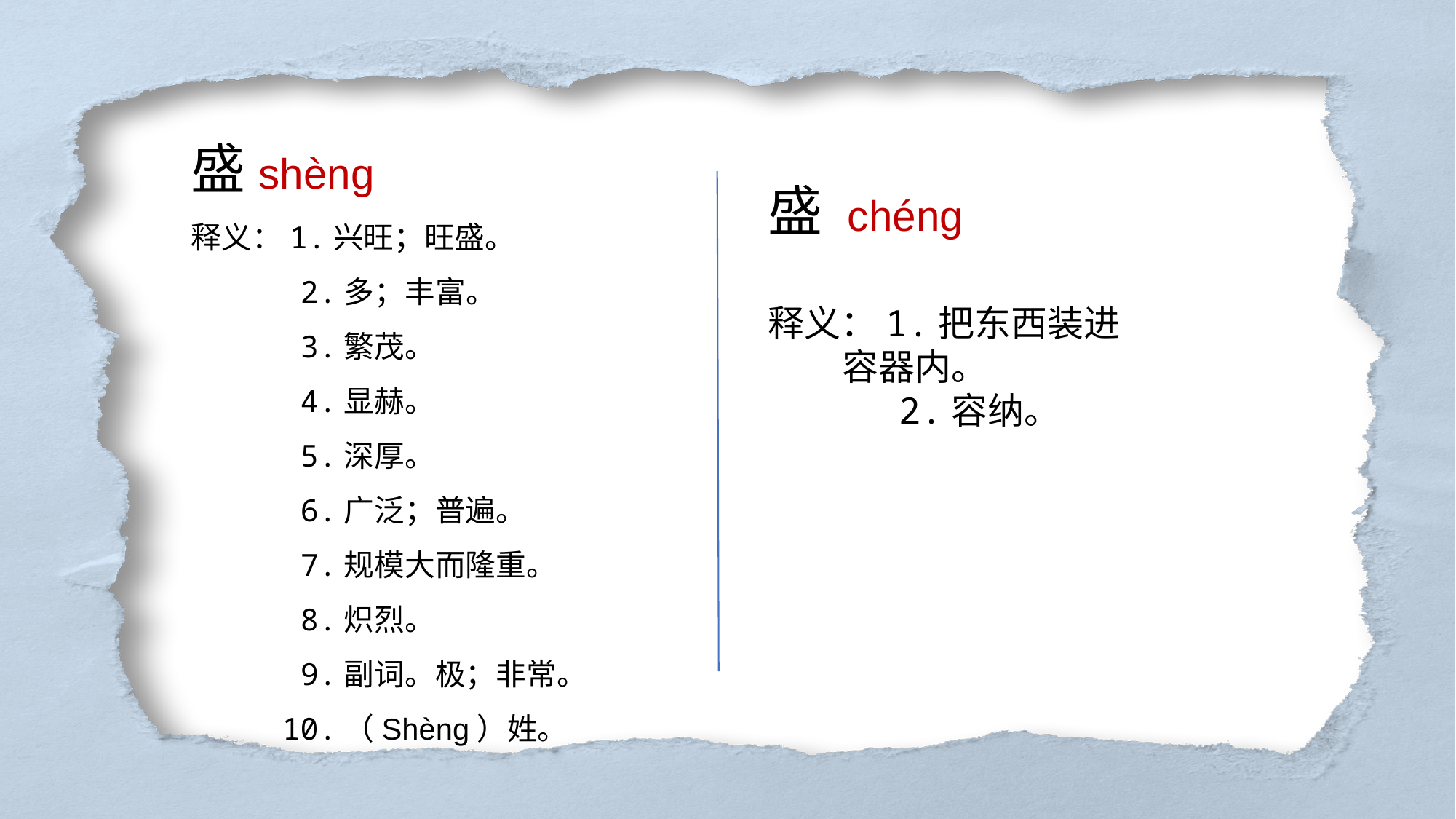

盛shèng
释义：1.兴旺；旺盛。
      2.多；丰富。
      3.繁茂。
      4.显赫。
      5.深厚。
      6.广泛；普遍。
      7.规模大而隆重。
      8.炽烈。
      9.副词。极；非常。
     10.（Shènɡ）姓。

盛 chéng

释义：1.把东西装进
        容器内。
      2.容纳。